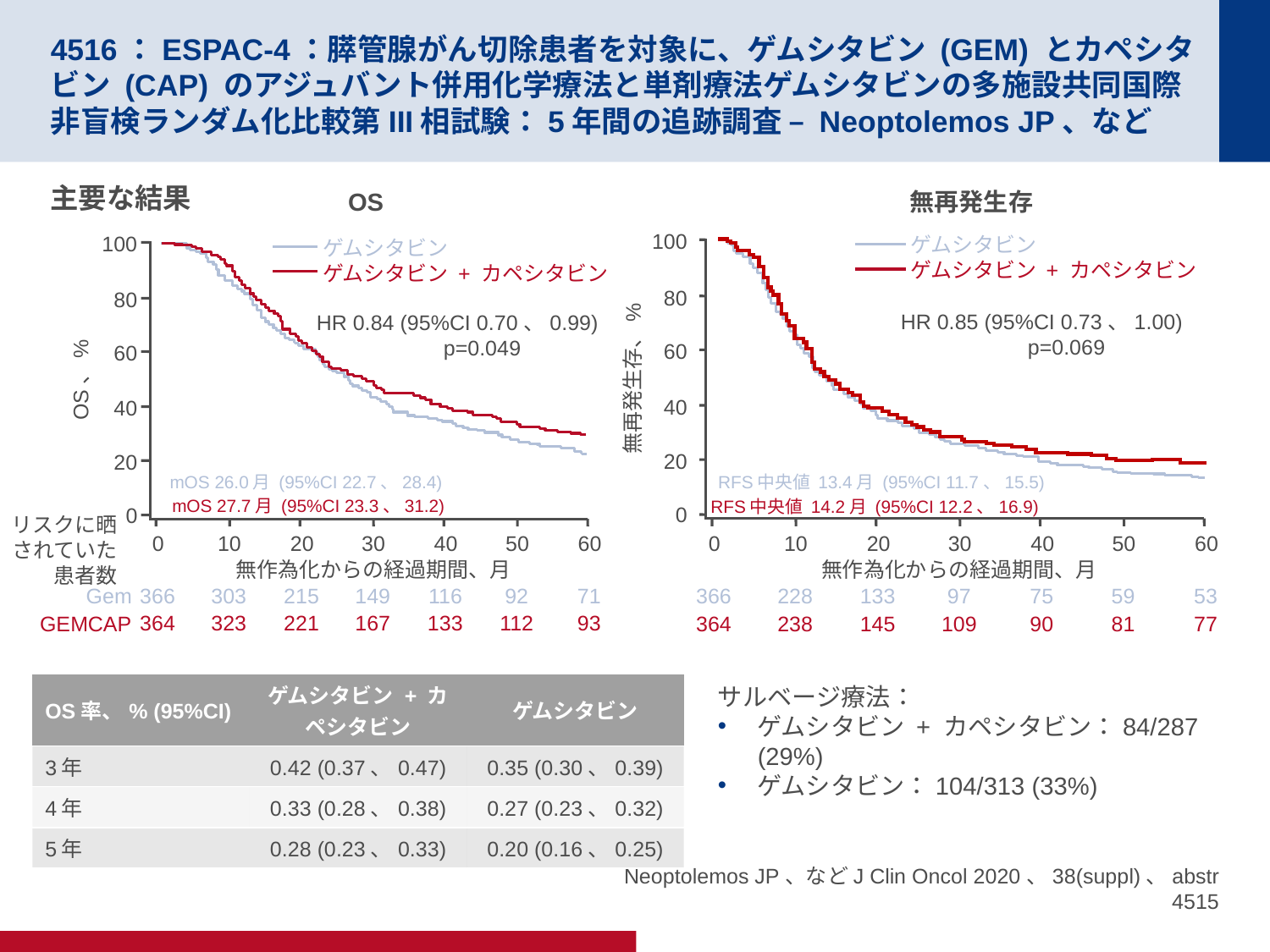

# 4516：ESPAC-4：膵管腺がん切除患者を対象に、ゲムシタビン (GEM) とカペシタビン (CAP) のアジュバント併用化学療法と単剤療法ゲムシタビンの多施設共同国際非盲検ランダム化比較第III相試験：5年間の追跡調査 – Neoptolemos JP、など
主要な結果
OS
無再発生存
100
ゲムシタビン
ゲムシタビン + カペシタビン

80

HR 0.85 (95%CI 0.73、1.00)
	p=0.069
60

無再発生存、%
40

20

RFS中央値 13.4月 (95%CI 11.7、15.5)
RFS中央値 14.2月 (95%CI 12.2、16.9)
0

0
10
20
30
40
50
60

無作為化からの経過期間、月

366
228
133
97
75
59
53
364
238
145
109
90
81
77

100
ゲムシタビン
ゲムシタビン + カペシタビン

80

HR 0.84 (95%CI 0.70、0.99)
	p=0.049
60

OS、%
40

20

mOS 26.0月 (95%CI 22.7、28.4)
mOS 27.7月 (95%CI 23.3、31.2)
0
リスクに晒されていた患者数

0
10
20
30
40
50
60
無作為化からの経過期間、月
Gem
366
303
215
149
116
92
71
GEMCAP
364
323
221
167
133
112
93
| OS率、% (95%CI) | ゲムシタビン + カペシタビン | ゲムシタビン |
| --- | --- | --- |
| 3年 | 0.42 (0.37、0.47) | 0.35 (0.30、0.39) |
| 4年 | 0.33 (0.28、0.38) | 0.27 (0.23、0.32) |
| 5年 | 0.28 (0.23、0.33) | 0.20 (0.16、0.25) |
サルベージ療法：
ゲムシタビン + カペシタビン：84/287 (29%)
ゲムシタビン：104/313 (33%)

Neoptolemos JP、などJ Clin Oncol 2020、38(suppl)、abstr 4515